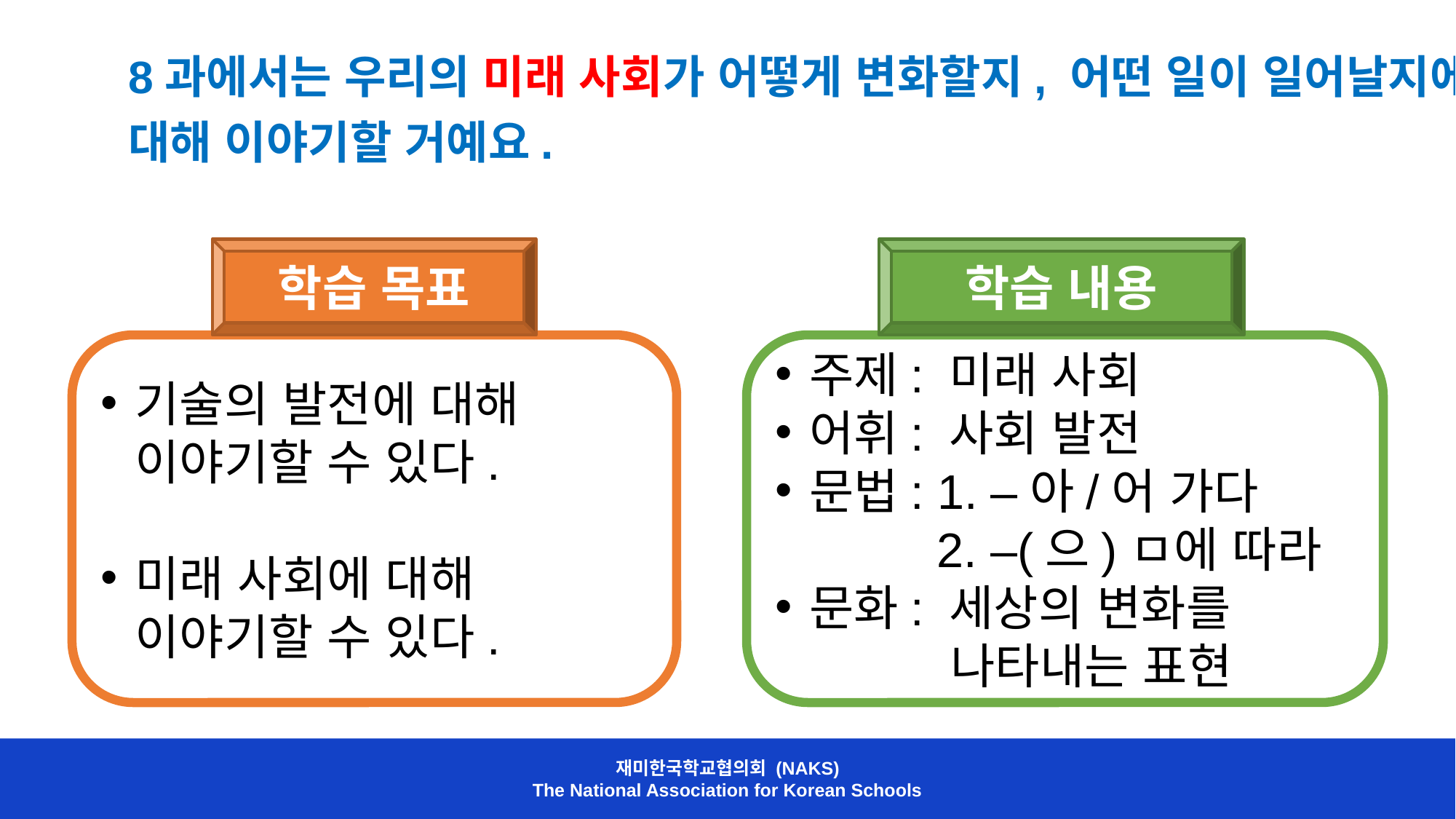

8과에서는 우리의 미래 사회가 어떻게 변화할지, 어떤 일이 일어날지에 대해 이야기할 거예요.
학습 목표
기술의 발전에 대해 이야기할 수 있다.

미래 사회에 대해 이야기할 수 있다.
학습 내용
주제: 미래 사회
어휘: 사회 발전
문법: 1. –아/어 가다
            2. –(으)ㅁ에 따라
문화: 세상의 변화를
            나타내는 표현
재미한국학교협의회 (NAKS)
The National Association for Korean Schools